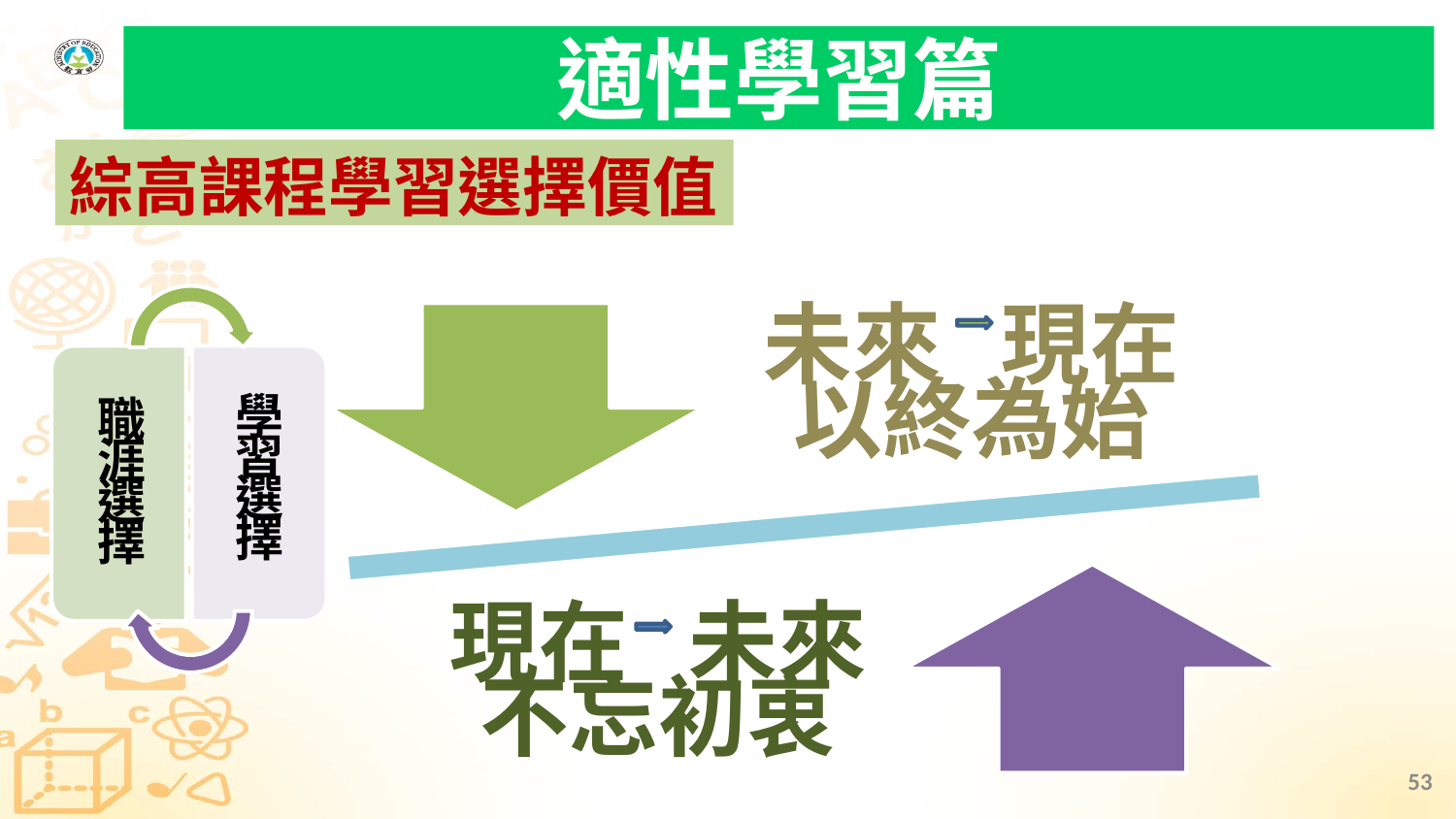

# 適性學習篇
綜高課程學習選擇價值
職涯選擇
學習選擇

未來   現在
以終為始
現在   未來
不忘初衷

53